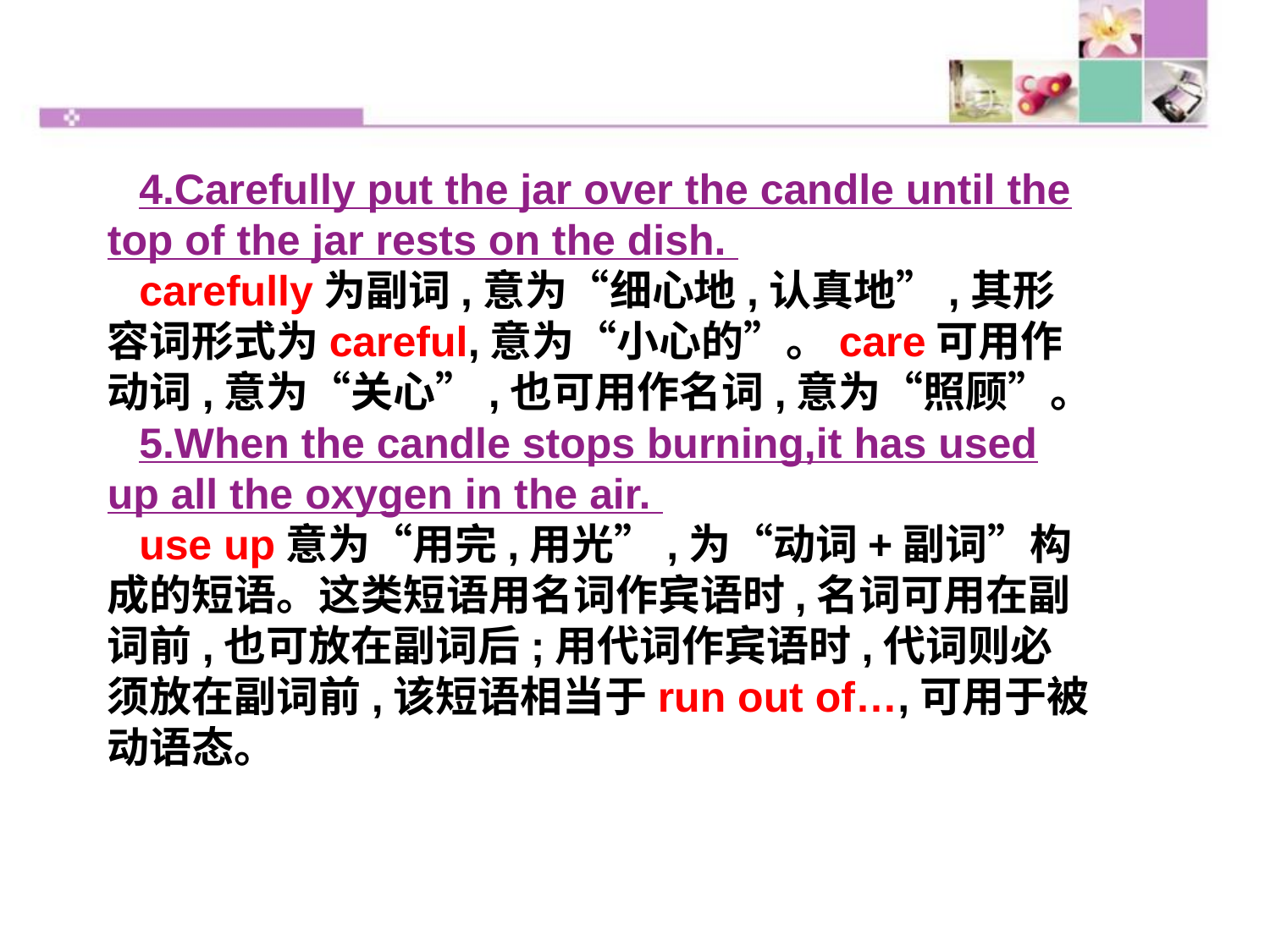

4.Carefully put the jar over the candle until the top of the jar rests on the dish.
carefully为副词,意为“细心地,认真地”,其形容词形式为careful,意为“小心的”。care可用作动词,意为“关心”,也可用作名词,意为“照顾”。
5.When the candle stops burning,it has used up all the oxygen in the air.
use up意为“用完,用光”,为“动词+副词”构成的短语。这类短语用名词作宾语时,名词可用在副词前,也可放在副词后;用代词作宾语时,代词则必须放在副词前,该短语相当于run out of…,可用于被动语态。